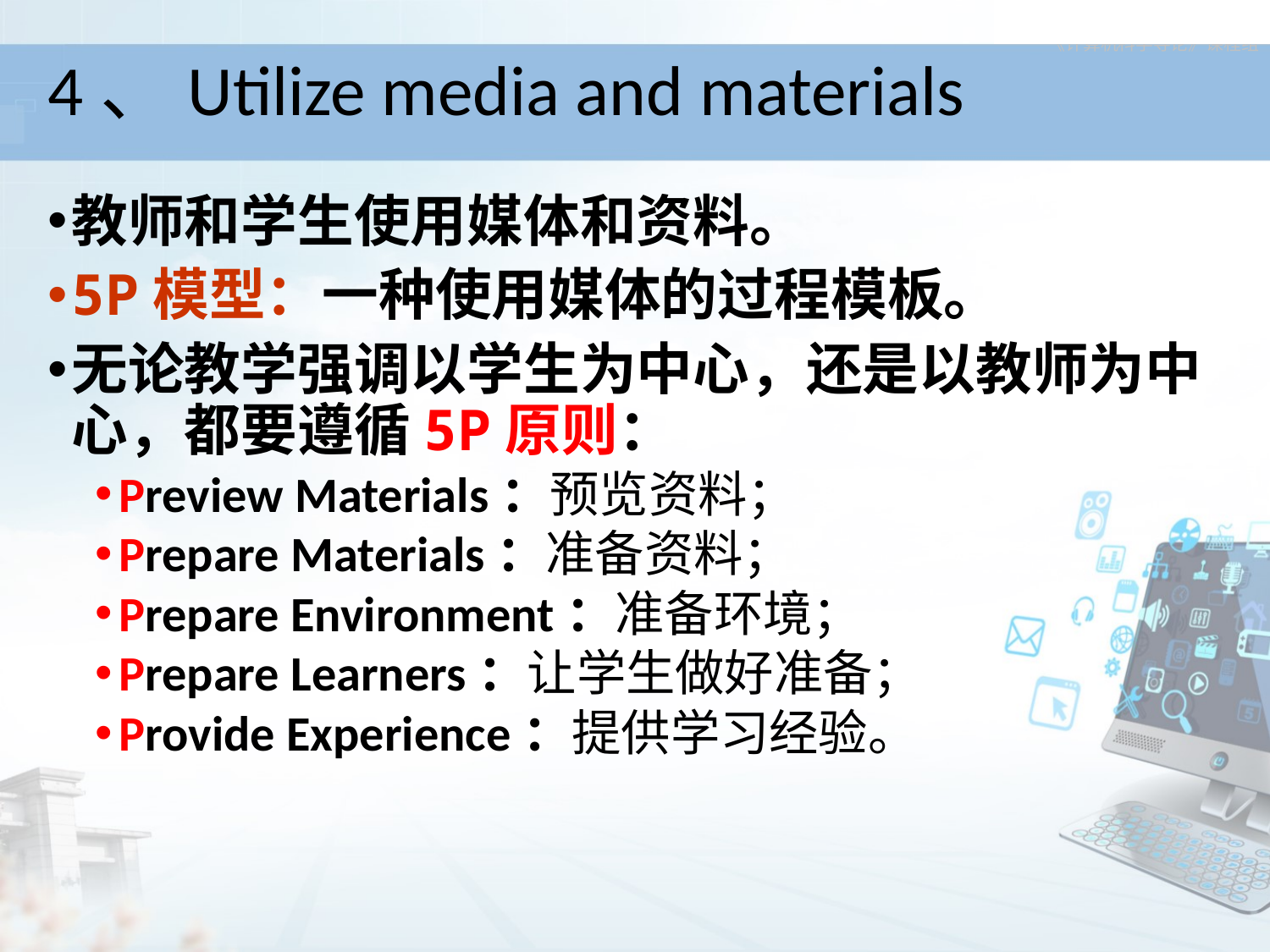

4、Utilize media and materials
教师和学生使用媒体和资料。
5P模型：一种使用媒体的过程模板。
无论教学强调以学生为中心，还是以教师为中心，都要遵循5P原则：
Preview Materials：预览资料；
Prepare Materials：准备资料；
Prepare Environment：准备环境；
Prepare Learners：让学生做好准备；
Provide Experience：提供学习经验。